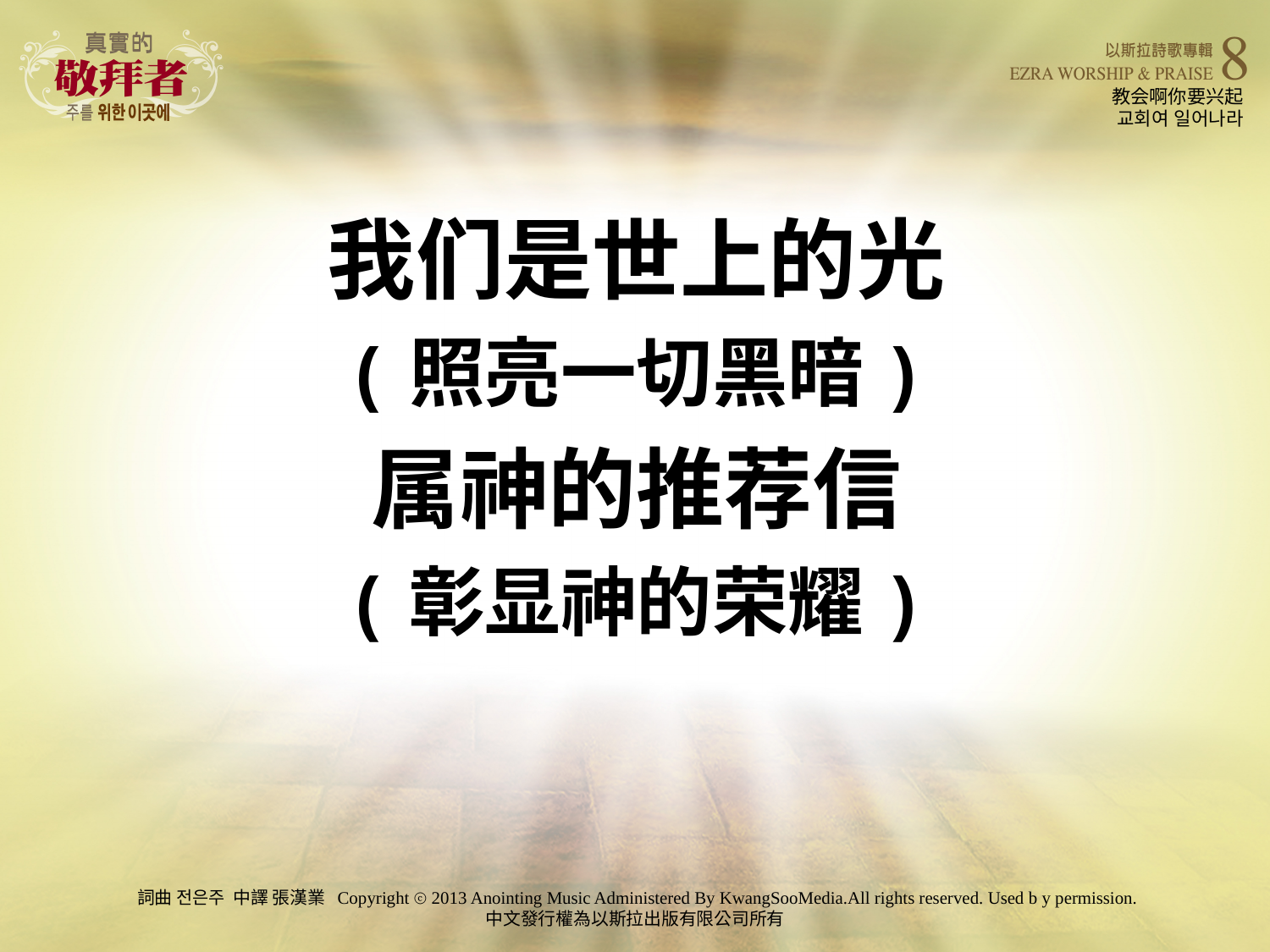

# 教会啊你要兴起 교회여 일어나라
我们是世上的光
(照亮一切黑暗)
属神的推荐信
(彰显神的荣耀)
詞曲 전은주  中譯 張漢業  Copyright ⓒ 2013 Anointing Music Administered By KwangSooMedia.All rights reserved. Used b y permission.
中文發行權為以斯拉出版有限公司所有